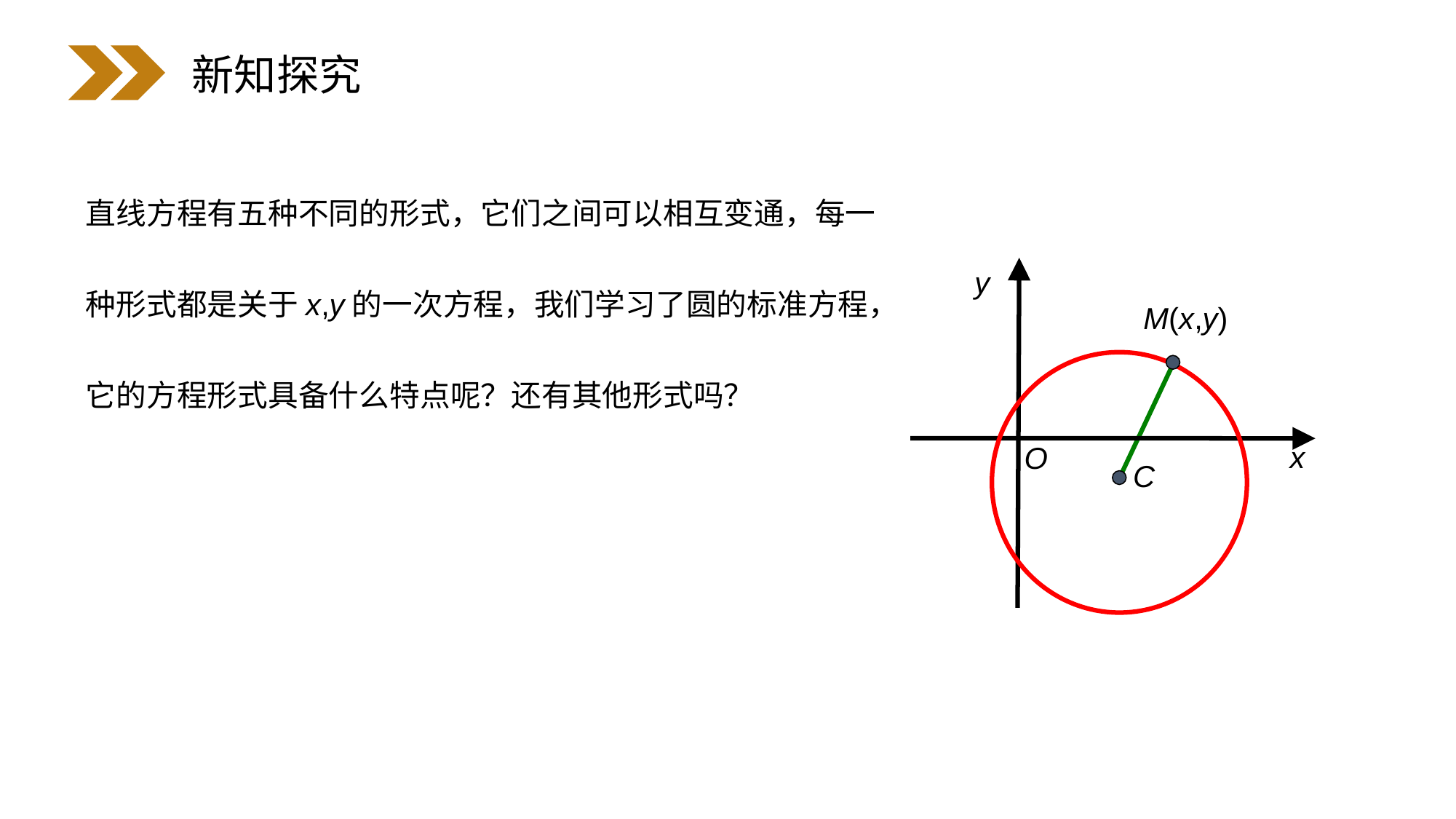

新知探究
直线方程有五种不同的形式，它们之间可以相互变通，每一种形式都是关于x,y的一次方程，我们学习了圆的标准方程，它的方程形式具备什么特点呢？还有其他形式吗？

y
M(x,y)

x
O

C